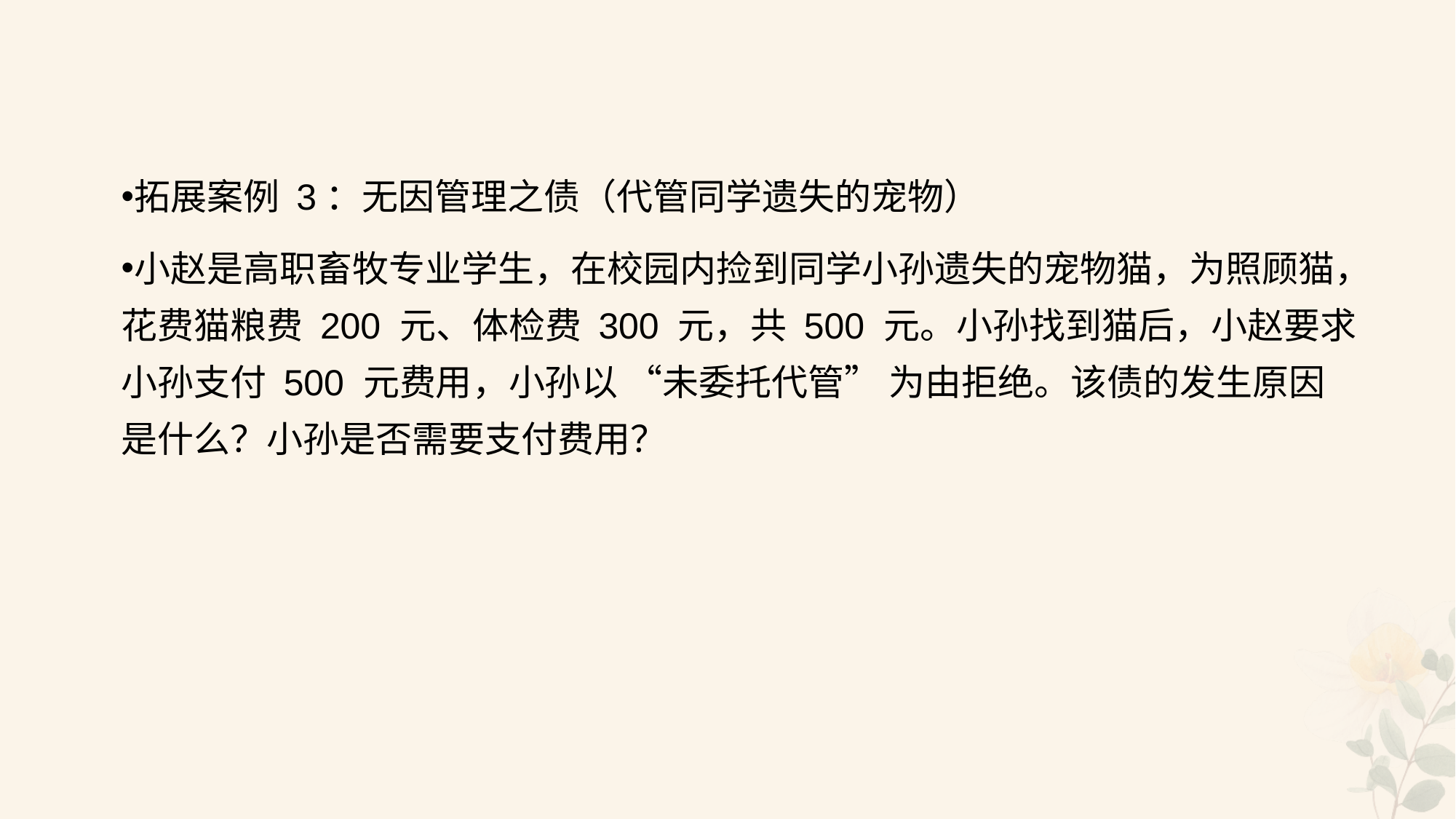

#
拓展案例 3：无因管理之债（代管同学遗失的宠物）
小赵是高职畜牧专业学生，在校园内捡到同学小孙遗失的宠物猫，为照顾猫，花费猫粮费 200 元、体检费 300 元，共 500 元。小孙找到猫后，小赵要求小孙支付 500 元费用，小孙以 “未委托代管” 为由拒绝。该债的发生原因是什么？小孙是否需要支付费用？